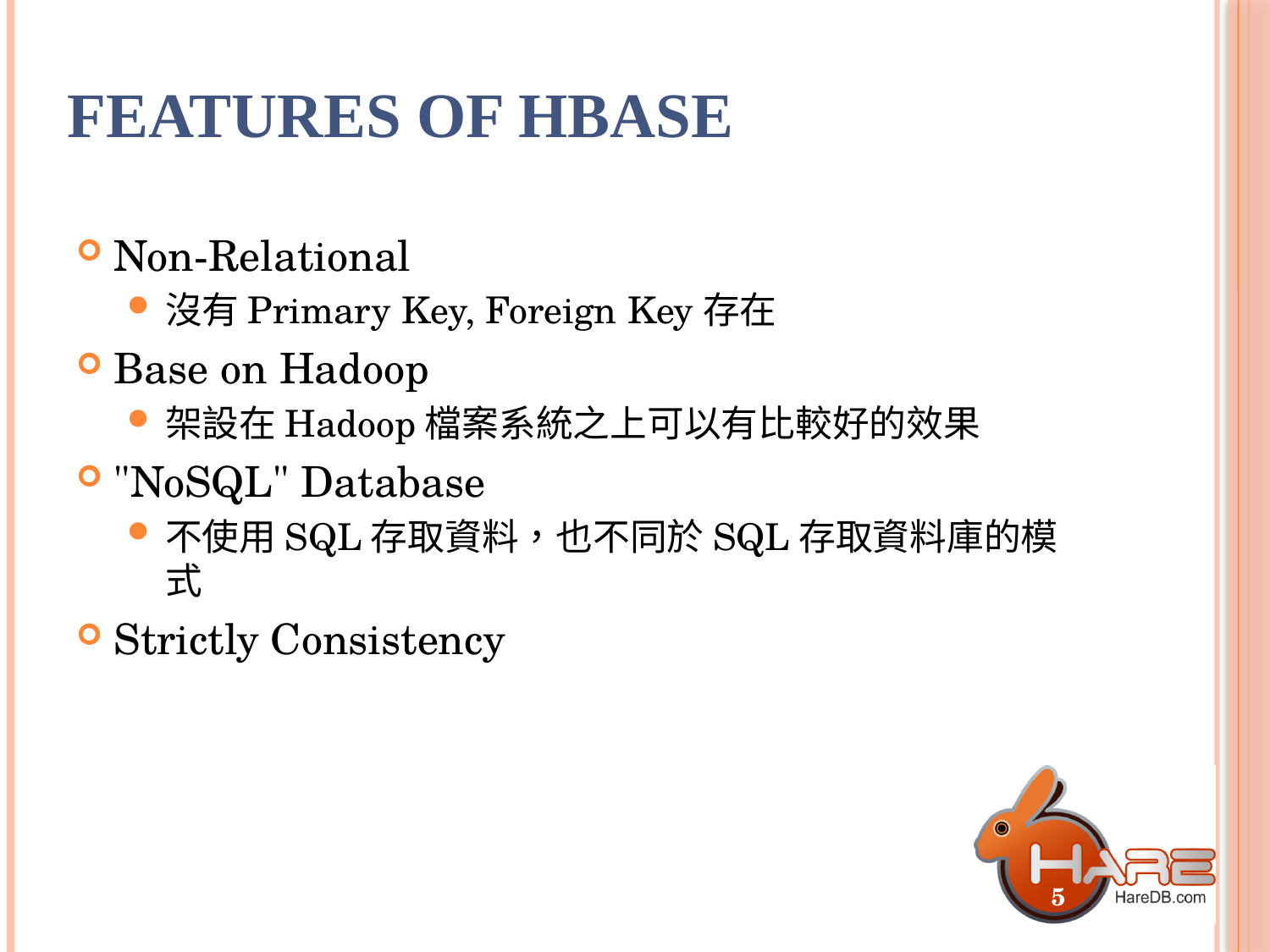

# Features of HBase
Non-Relational
沒有Primary Key, Foreign Key存在
Base on Hadoop
架設在Hadoop檔案系統之上可以有比較好的效果
"NoSQL" Database
不使用SQL存取資料，也不同於SQL存取資料庫的模式
Strictly Consistency

5